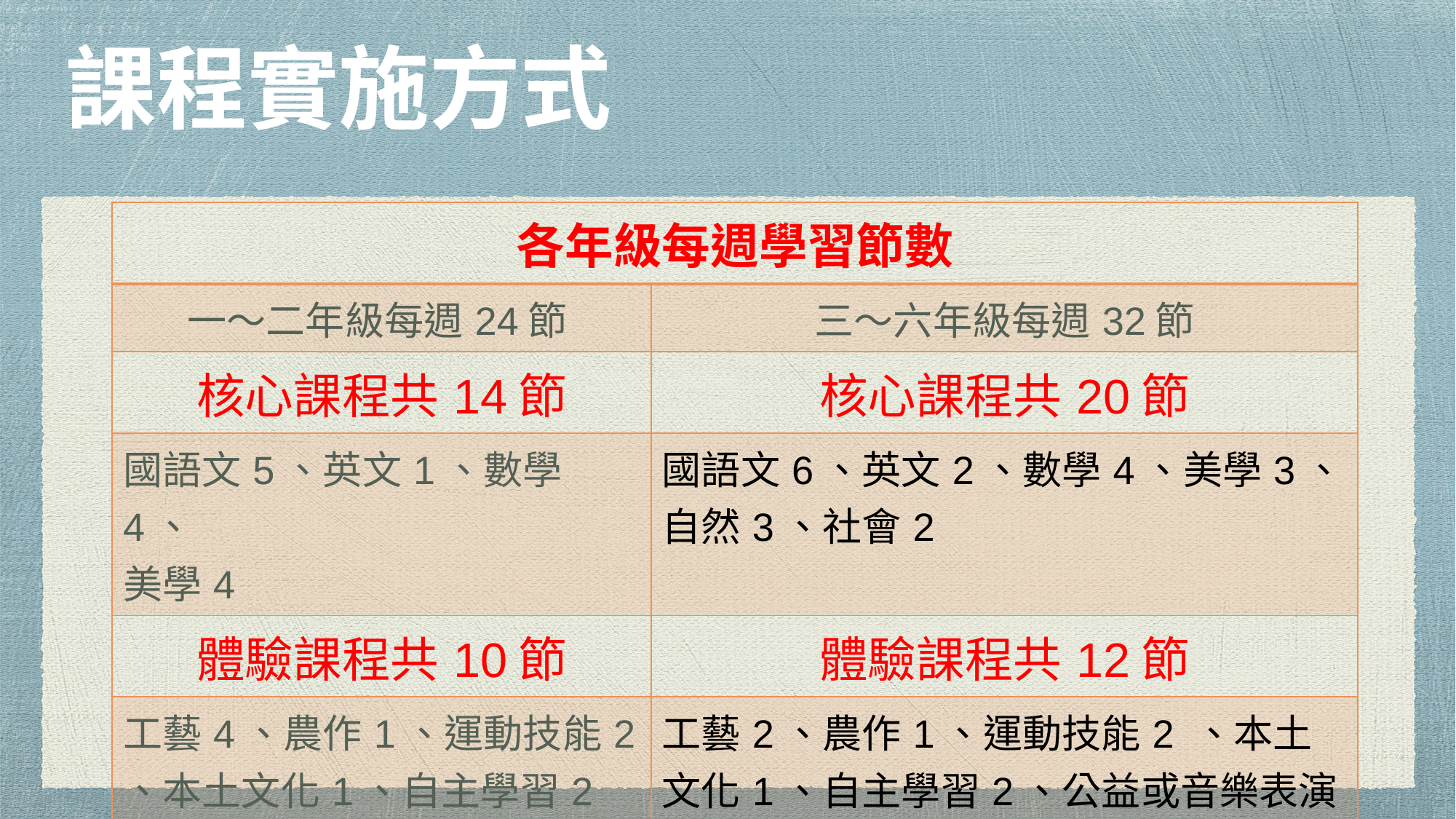

# 課程實施方式
| 各年級每週學習節數 |  |
| --- | --- |
| 一～二年級每週24節 | 三～六年級每週32節 |
| 核心課程共14節 | 核心課程共20節 |
| 國語文5、英文1、數學4、 美學4 | 國語文6、英文2、數學4、美學3、自然3、社會2 |
| 體驗課程共10節 | 體驗課程共12節 |
| 工藝4、農作1、運動技能2 、本土文化1、自主學習2 | 工藝2、農作1、運動技能2 、本土文化1、自主學習2、公益或音樂表演或影像美學1、戶外探索或烹飪或選修3 |